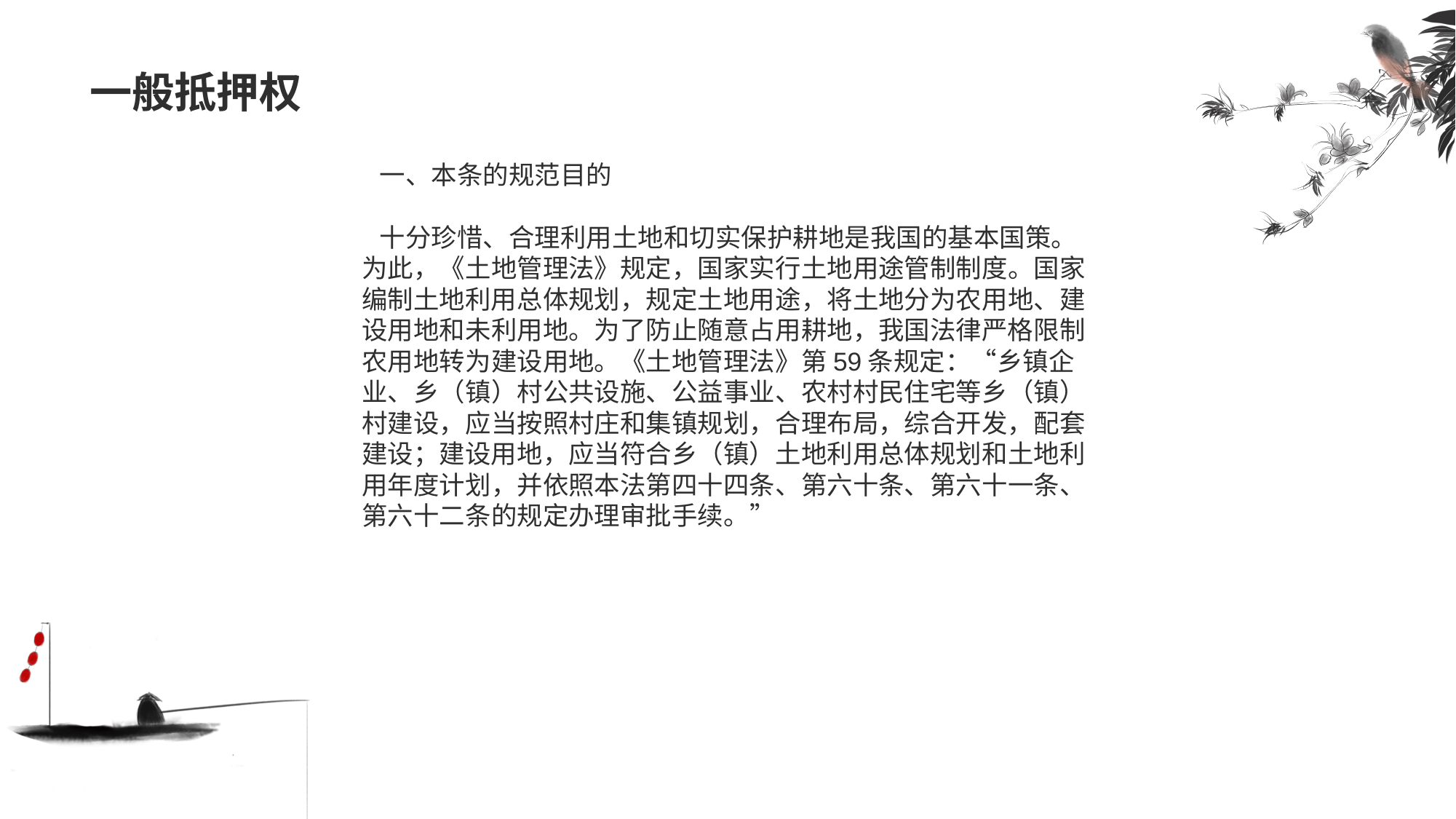

# 一般抵押权

  一、本条的规范目的

  十分珍惜、合理利用土地和切实保护耕地是我国的基本国策。为此，《土地管理法》规定，国家实行土地用途管制制度。国家编制土地利用总体规划，规定土地用途，将土地分为农用地、建设用地和未利用地。为了防止随意占用耕地，我国法律严格限制农用地转为建设用地。《土地管理法》第59条规定：“乡镇企业、乡（镇）村公共设施、公益事业、农村村民住宅等乡（镇）村建设，应当按照村庄和集镇规划，合理布局，综合开发，配套建设；建设用地，应当符合乡（镇）土地利用总体规划和土地利用年度计划，并依照本法第四十四条、第六十条、第六十一条、第六十二条的规定办理审批手续。”
91